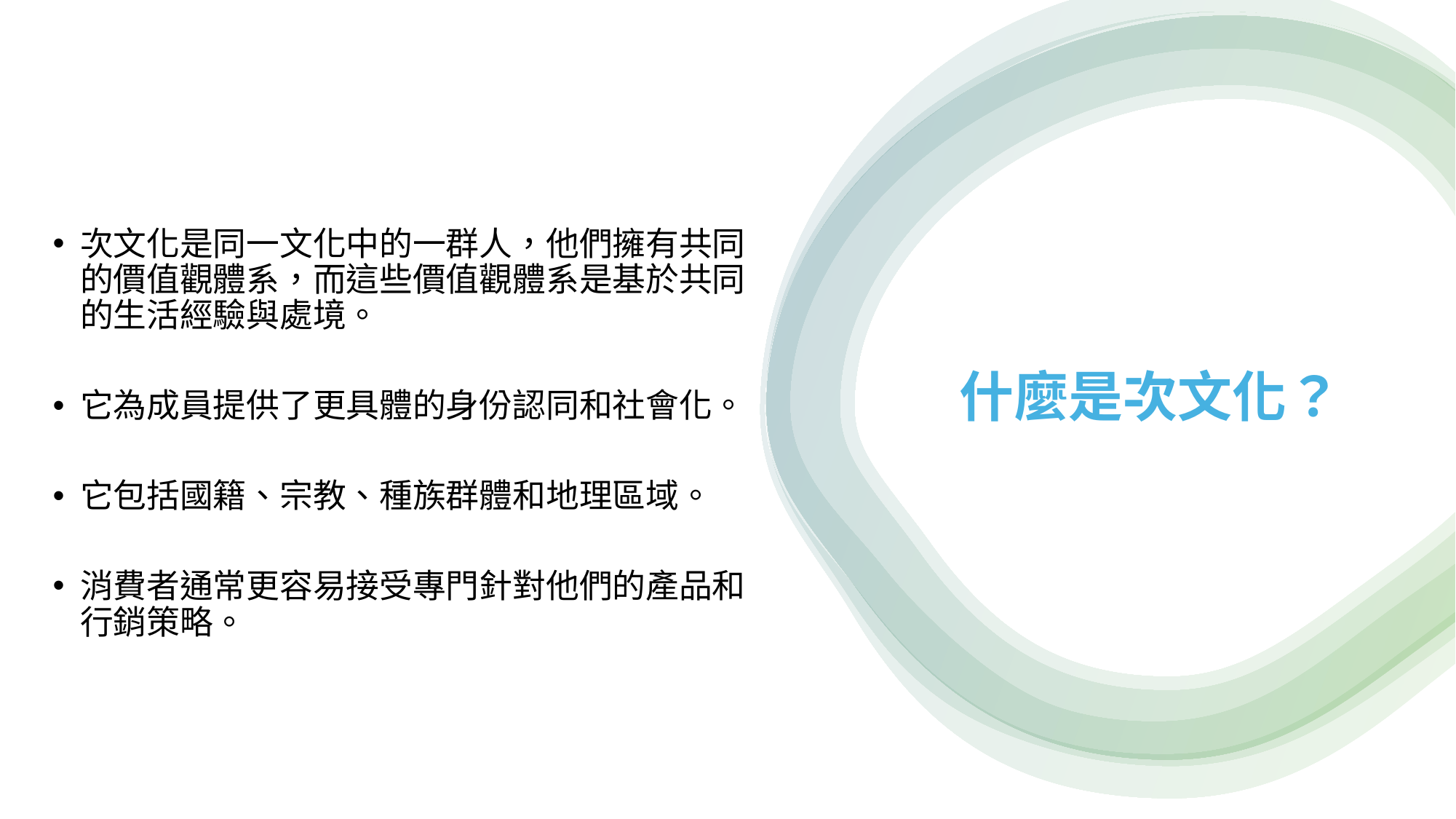

次文化是同一文化中的一群人，他們擁有共同的價值觀體系，而這些價值觀體系是基於共同的生活經驗與處境。

它為成員提供了更具體的身份認同和社會化。

它包括國籍、宗教、種族群體和地理區域。

消費者通常更容易接受專門針對他們的產品和行銷策略。
什麼是次文化？
12